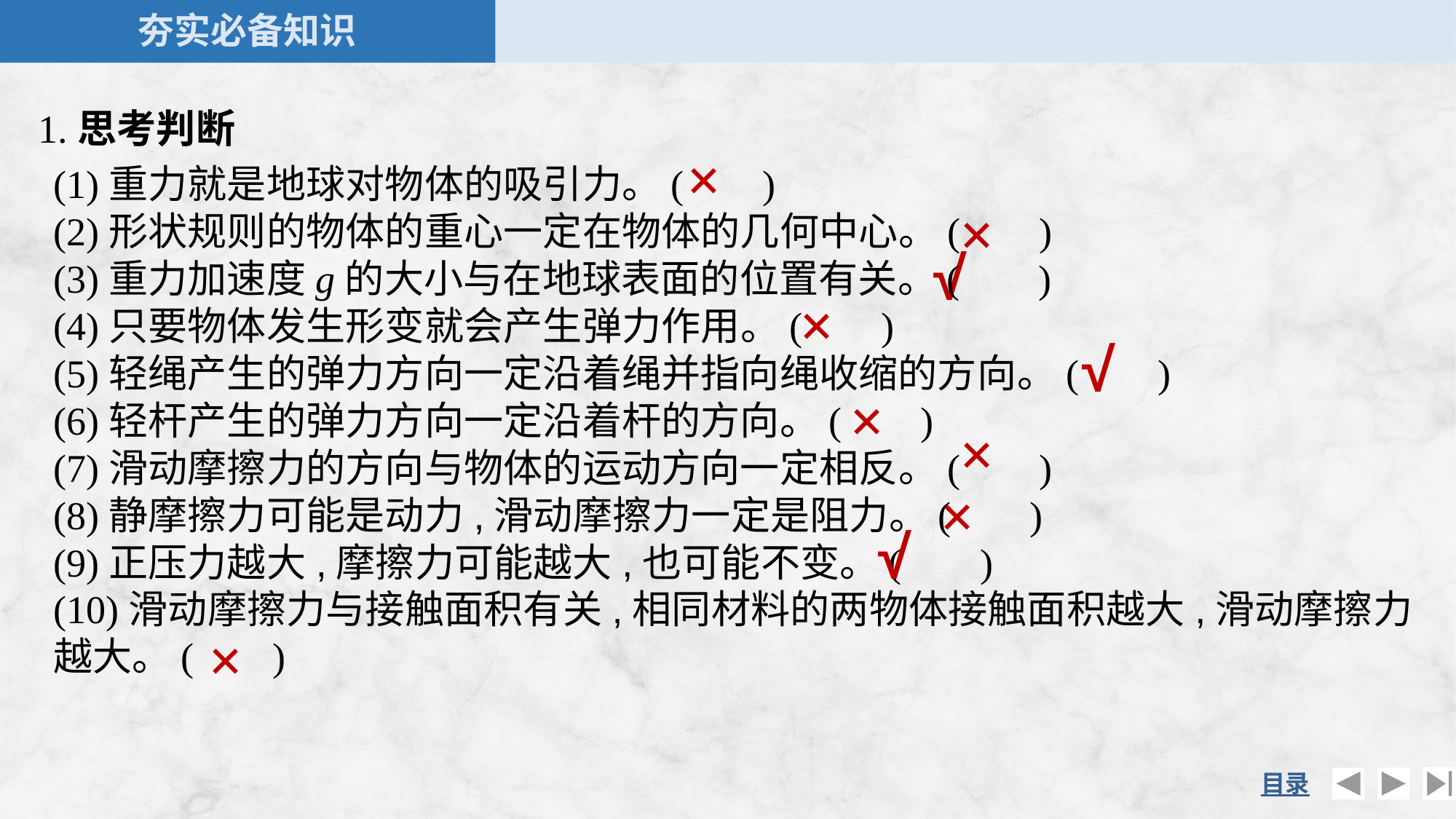

1.思考判断
×
(1)重力就是地球对物体的吸引力。(        )
(2)形状规则的物体的重心一定在物体的几何中心。(        )
(3)重力加速度g的大小与在地球表面的位置有关。(        )
(4)只要物体发生形变就会产生弹力作用。(        )
(5)轻绳产生的弹力方向一定沿着绳并指向绳收缩的方向。(        )
(6)轻杆产生的弹力方向一定沿着杆的方向。(        )
(7)滑动摩擦力的方向与物体的运动方向一定相反。(        )
(8)静摩擦力可能是动力,滑动摩擦力一定是阻力。(        )
(9)正压力越大,摩擦力可能越大,也可能不变。(        )
(10)滑动摩擦力与接触面积有关,相同材料的两物体接触面积越大,滑动摩擦力越大。(        )
×
√
×
√
×
×
×
√
×